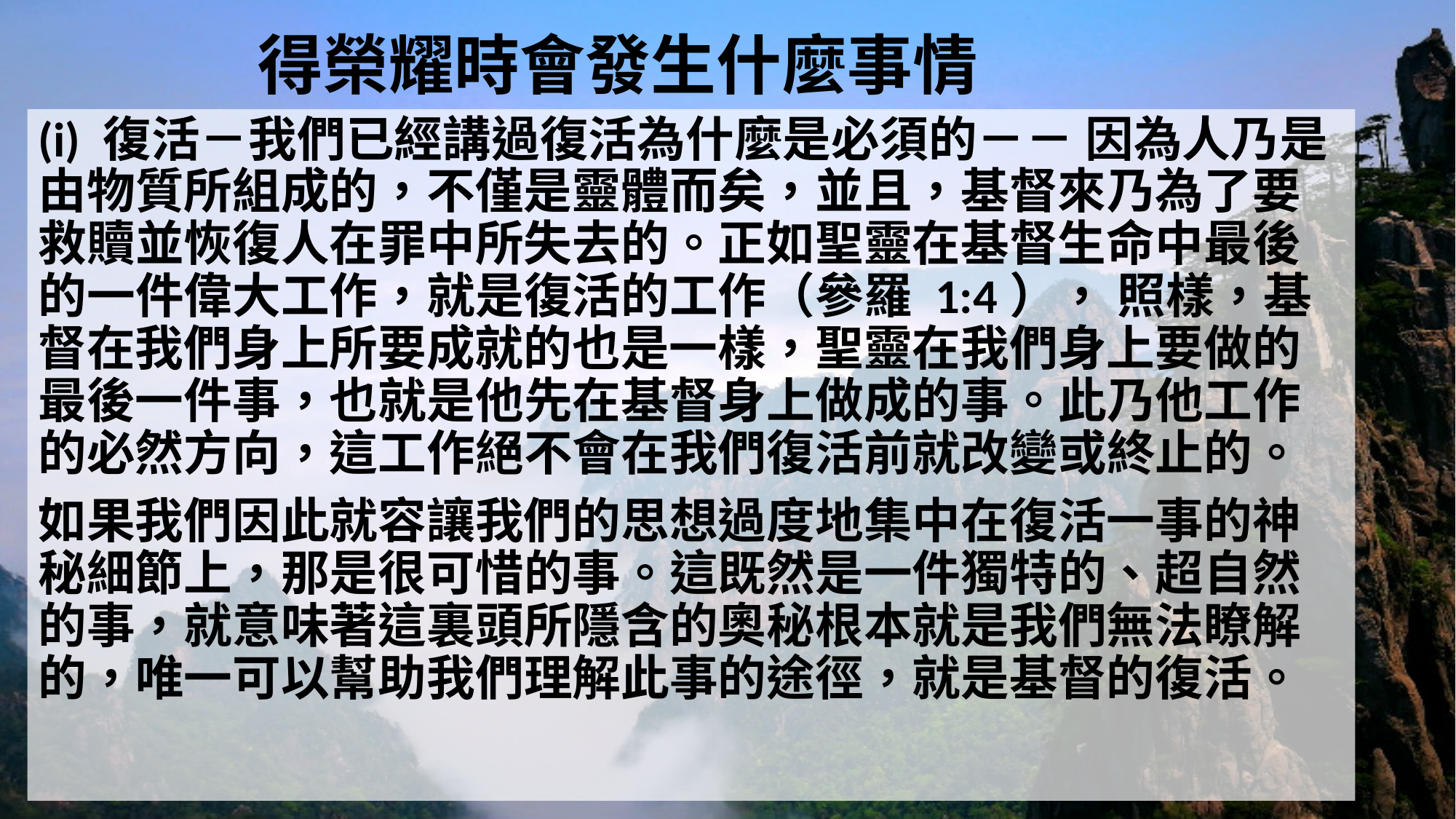

# 得榮耀時會發生什麼事情
(i) 復活－我們已經講過復活為什麼是必須的－－ 因為人乃是由物質所組成的，不僅是靈體而矣，並且，基督來乃為了要救贖並恢復人在罪中所失去的。正如聖靈在基督生命中最後的一件偉大工作，就是復活的工作（參羅 1:4）， 照樣，基督在我們身上所要成就的也是一樣，聖靈在我們身上要做的最後一件事，也就是他先在基督身上做成的事。此乃他工作的必然方向，這工作絕不會在我們復活前就改變或終止的。
如果我們因此就容讓我們的思想過度地集中在復活一事的神秘細節上，那是很可惜的事。這既然是一件獨特的、超自然的事，就意味著這裏頭所隱含的奧秘根本就是我們無法瞭解的，唯一可以幫助我們理解此事的途徑，就是基督的復活。